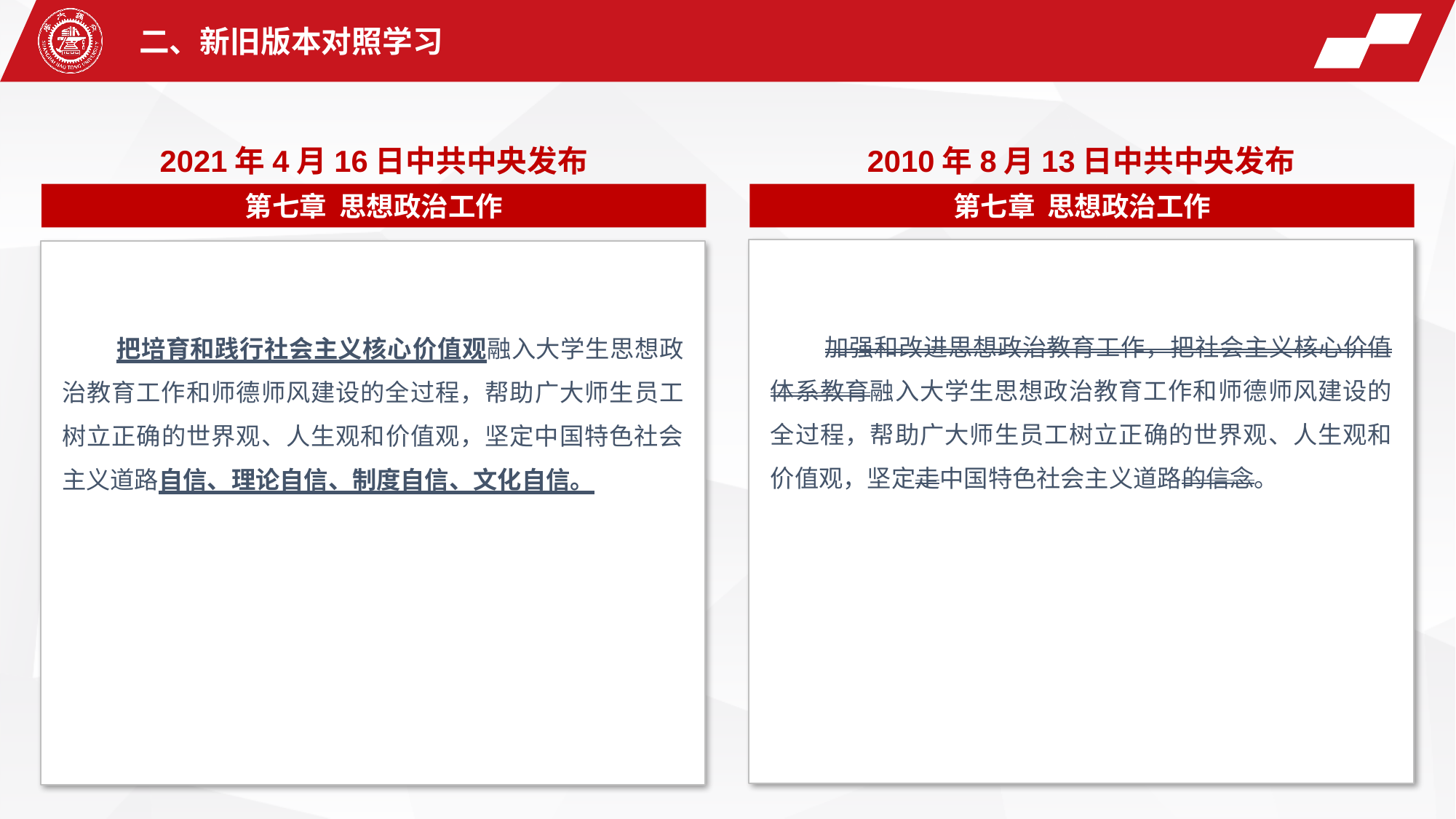

二、新旧版本对照学习
2021年4月16日中共中央发布
2010年8月13日中共中央发布
第七章  思想政治工作
第七章  思想政治工作

加强和改进思想政治教育工作，把社会主义核心价值体系教育融入大学生思想政治教育工作和师德师风建设的全过程，帮助广大师生员工树立正确的世界观、人生观和价值观，坚定走中国特色社会主义道路的信念。

把培育和践行社会主义核心价值观融入大学生思想政治教育工作和师德师风建设的全过程，帮助广大师生员工树立正确的世界观、人生观和价值观，坚定中国特色社会主义道路自信、理论自信、制度自信、文化自信。